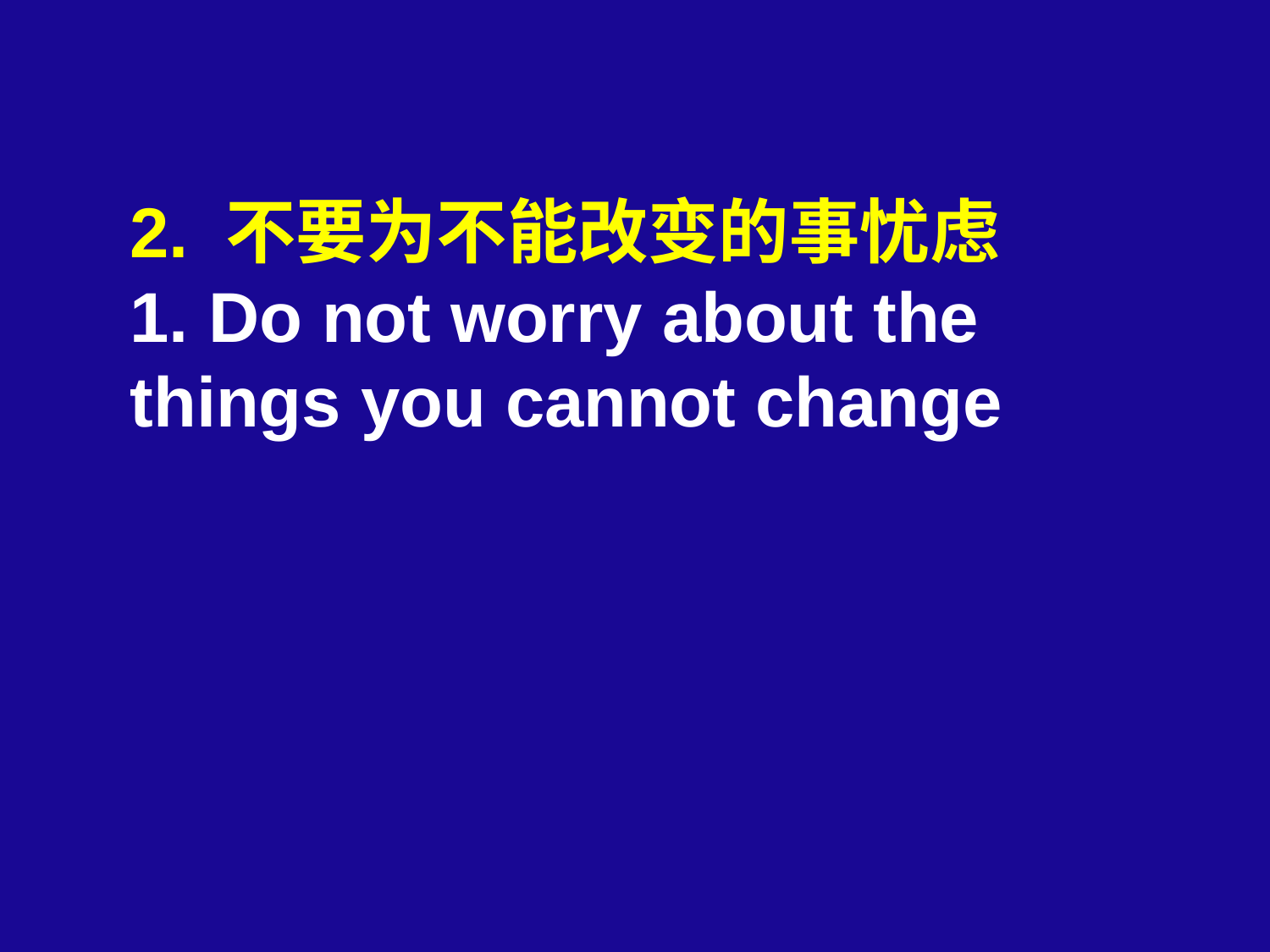

# 2. 不要为不能改变的事忧虑 1. Do not worry about the things you cannot change